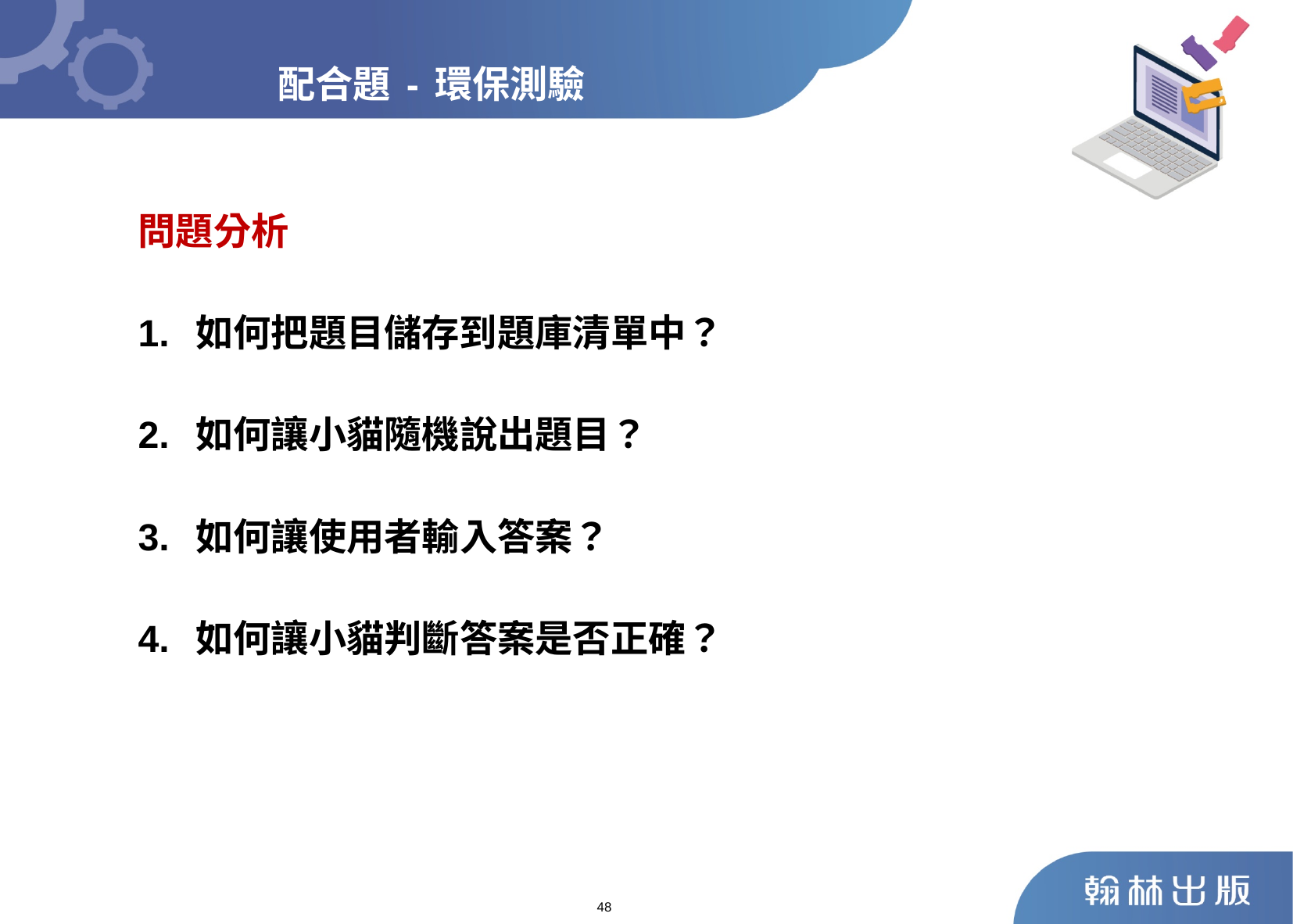

配合題-環保測驗
問題分析
1. 如何把題目儲存到題庫清單中？
2. 如何讓小貓隨機說出題目？
3. 如何讓使用者輸入答案？
4. 如何讓小貓判斷答案是否正確？

48